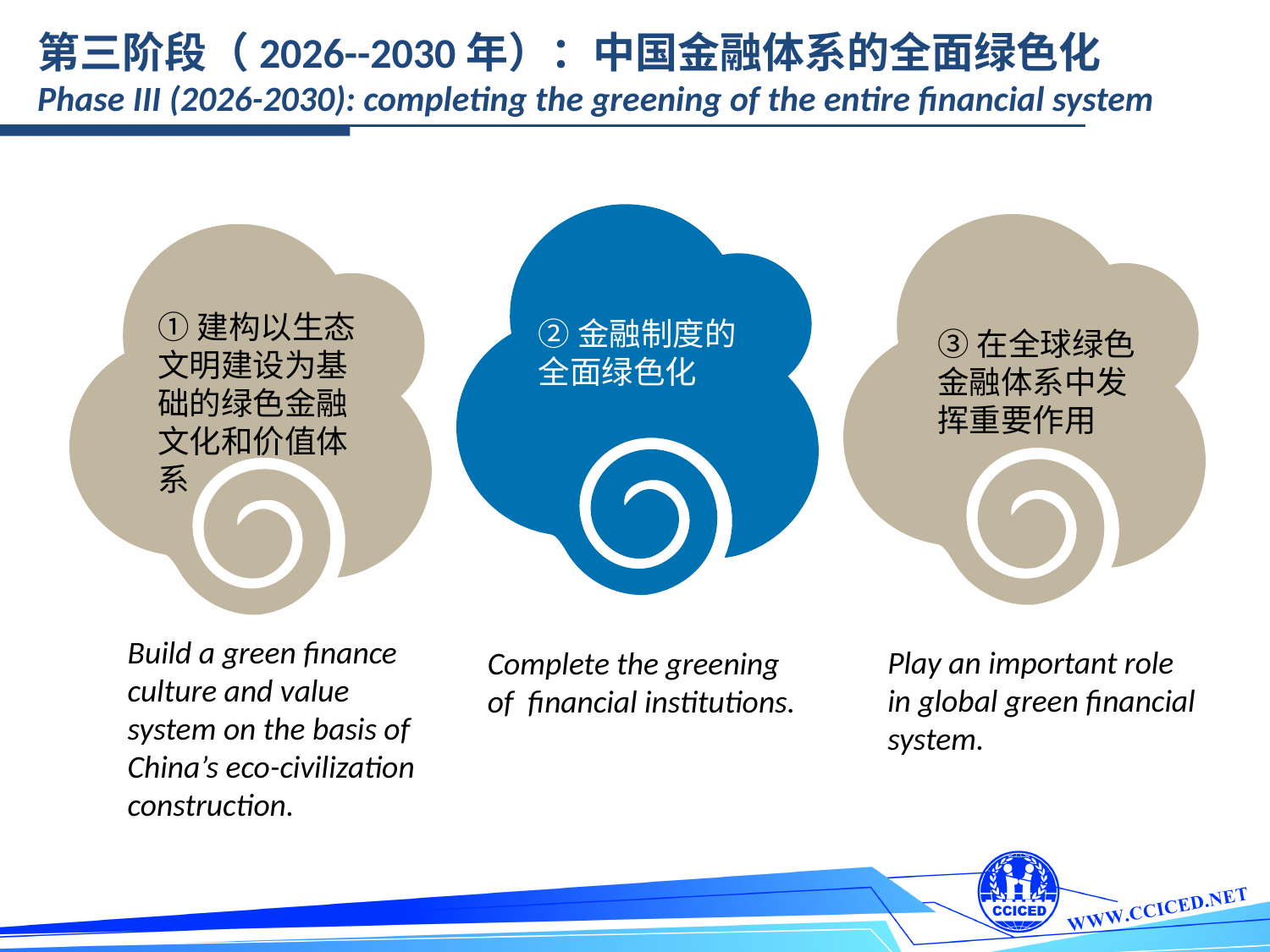

第三阶段（2026--2030年）：中国金融体系的全面绿色化
Phase III (2026-2030): completing the greening of the entire financial system

①建构以生态文明建设为基础的绿色金融文化和价值体系
②金融制度的全面绿色化
③在全球绿色金融体系中发挥重要作用
Build a green finance culture and value system on the basis of China’s eco-civilization construction.
Play an important role in global green financial system.
Complete the greening of  financial institutions.